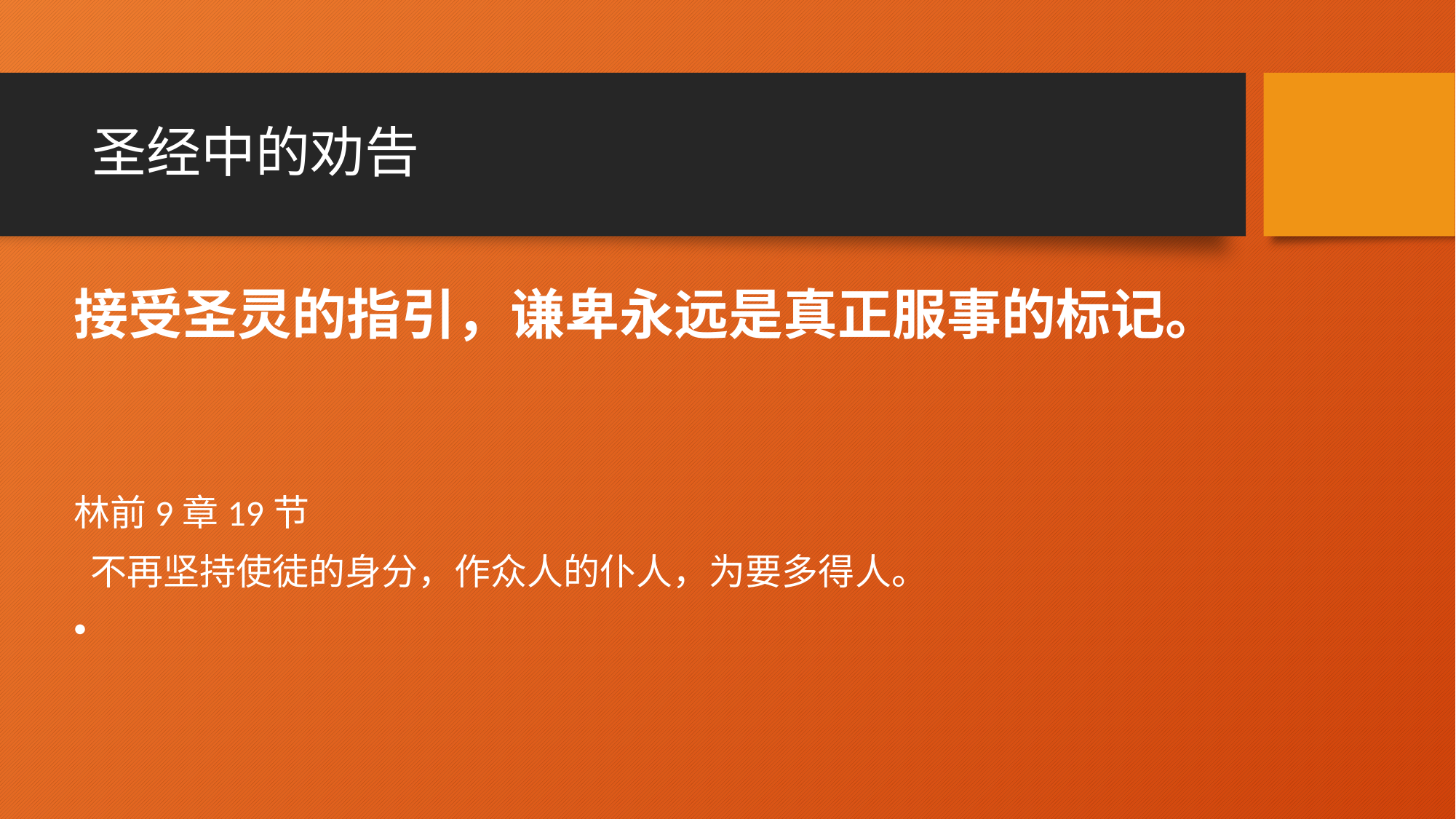

# 圣经中的劝告
接受圣灵的指引，谦卑永远是真正服事的标记。

林前9章19节
 不再坚持使徒的身分，作众人的仆人，为要多得人。